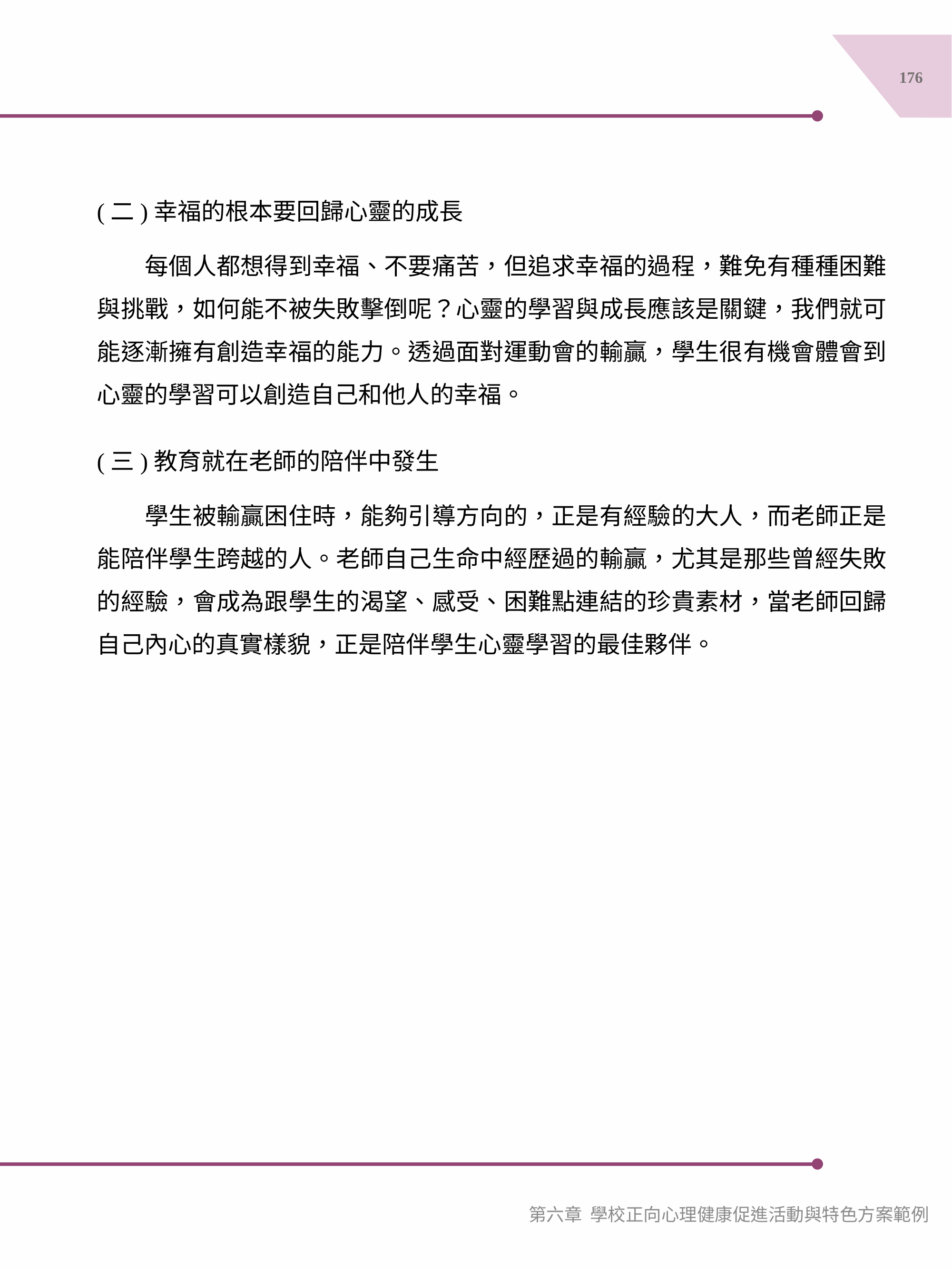

176
(二)幸福的根本要回歸心靈的成長
　　每個人都想得到幸福、不要痛苦，但追求幸福的過程，難免有種種困難與挑戰，如何能不被失敗擊倒呢？心靈的學習與成長應該是關鍵，我們就可能逐漸擁有創造幸福的能力。透過面對運動會的輸贏，學生很有機會體會到心靈的學習可以創造自己和他人的幸福。
(三)教育就在老師的陪伴中發生
　　學生被輸贏困住時，能夠引導方向的，正是有經驗的大人，而老師正是能陪伴學生跨越的人。老師自己生命中經歷過的輸贏，尤其是那些曾經失敗的經驗，會成為跟學生的渴望、感受、困難點連結的珍貴素材，當老師回歸自己內心的真實樣貌，正是陪伴學生心靈學習的最佳夥伴。

第六章  學校正向心理健康促進活動與特色方案範例